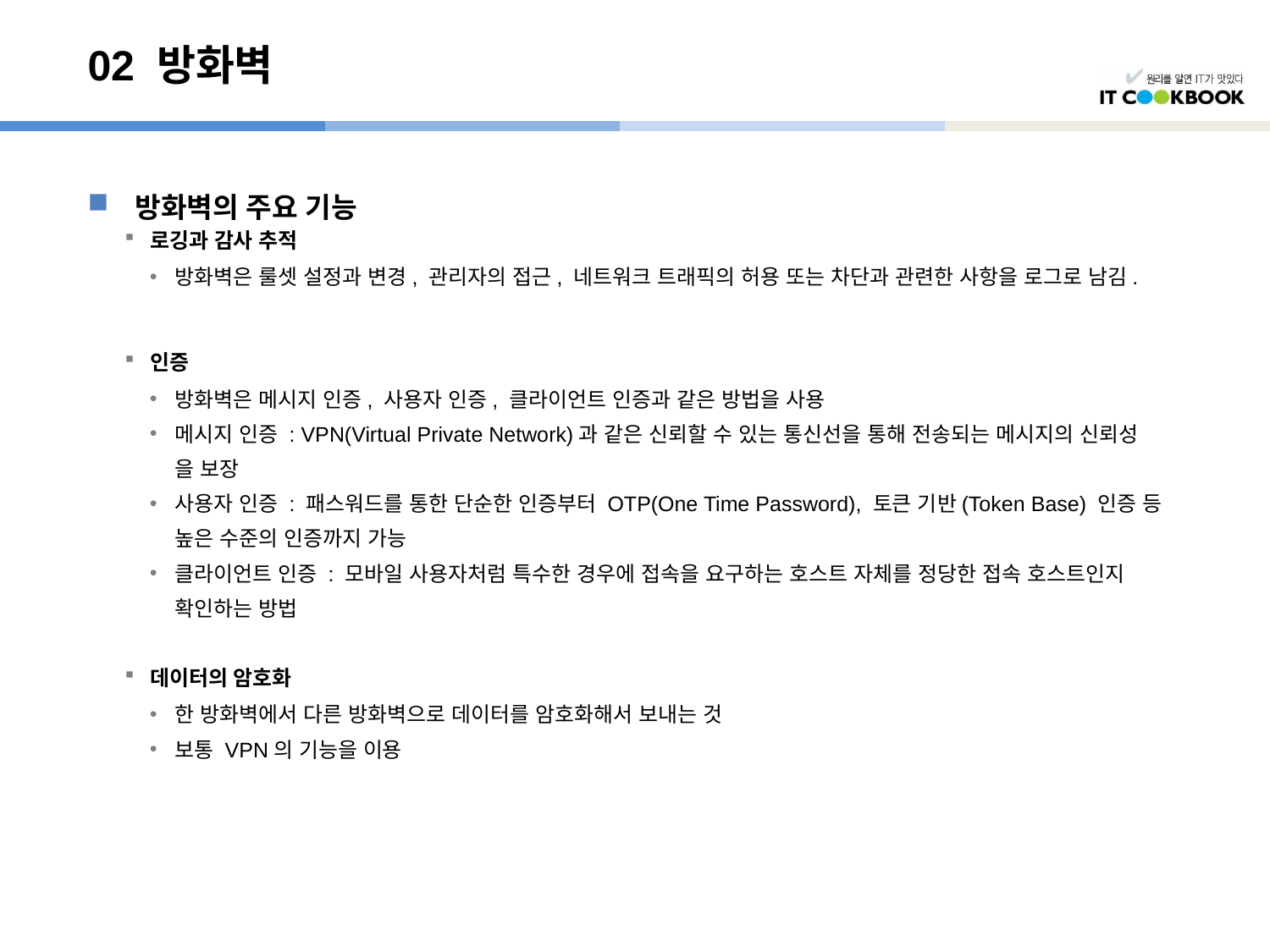

# 02 방화벽
방화벽의 주요 기능
로깅과 감사 추적
방화벽은 룰셋 설정과 변경, 관리자의 접근, 네트워크 트래픽의 허용 또는 차단과 관련한 사항을 로그로 남김.

인증
방화벽은 메시지 인증, 사용자 인증, 클라이언트 인증과 같은 방법을 사용
메시지 인증 : VPN(Virtual Private Network)과 같은 신뢰할 수 있는 통신선을 통해 전송되는 메시지의 신뢰성
	을 보장
사용자 인증 : 패스워드를 통한 단순한 인증부터 OTP(One Time Password), 토큰 기반(Token Base) 인증 등
	높은 수준의 인증까지 가능
클라이언트 인증 : 모바일 사용자처럼 특수한 경우에 접속을 요구하는 호스트 자체를 정당한 접속 호스트인지
	확인하는 방법

데이터의 암호화
한 방화벽에서 다른 방화벽으로 데이터를 암호화해서 보내는 것
보통 VPN의 기능을 이용